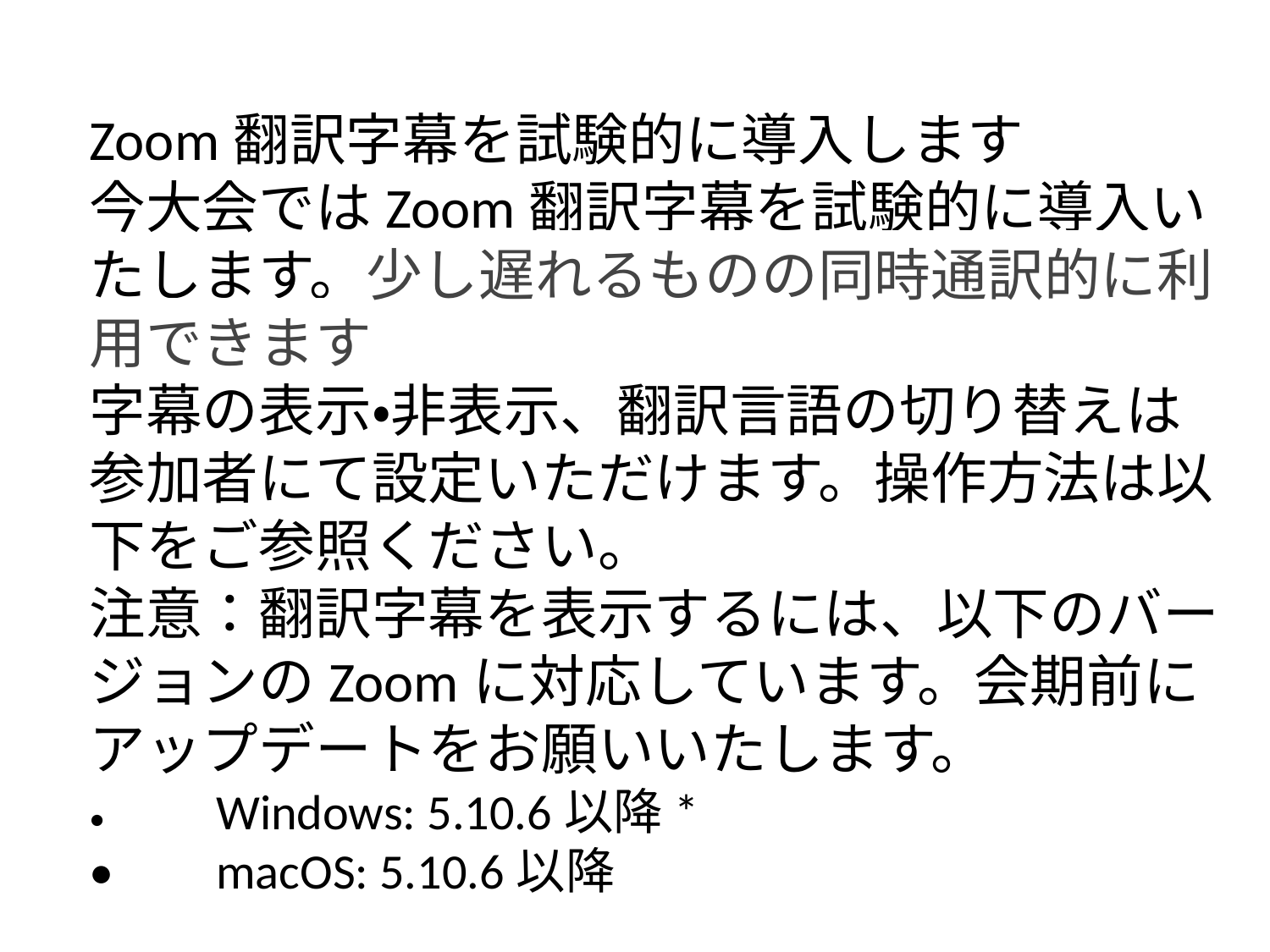

Zoom翻訳字幕を試験的に導入します
今大会ではZoom翻訳字幕を試験的に導入いたします。少し遅れるものの同時通訳的に利用できます
字幕の表示・非表示、翻訳言語の切り替えは参加者にて設定いただけます。操作方法は以下をご参照ください。
注意：翻訳字幕を表示するには、以下のバージョンのZoomに対応しています。会期前にアップデートをお願いいたします。
•	Windows: 5.10.6以降*
•	macOS: 5.10.6以降